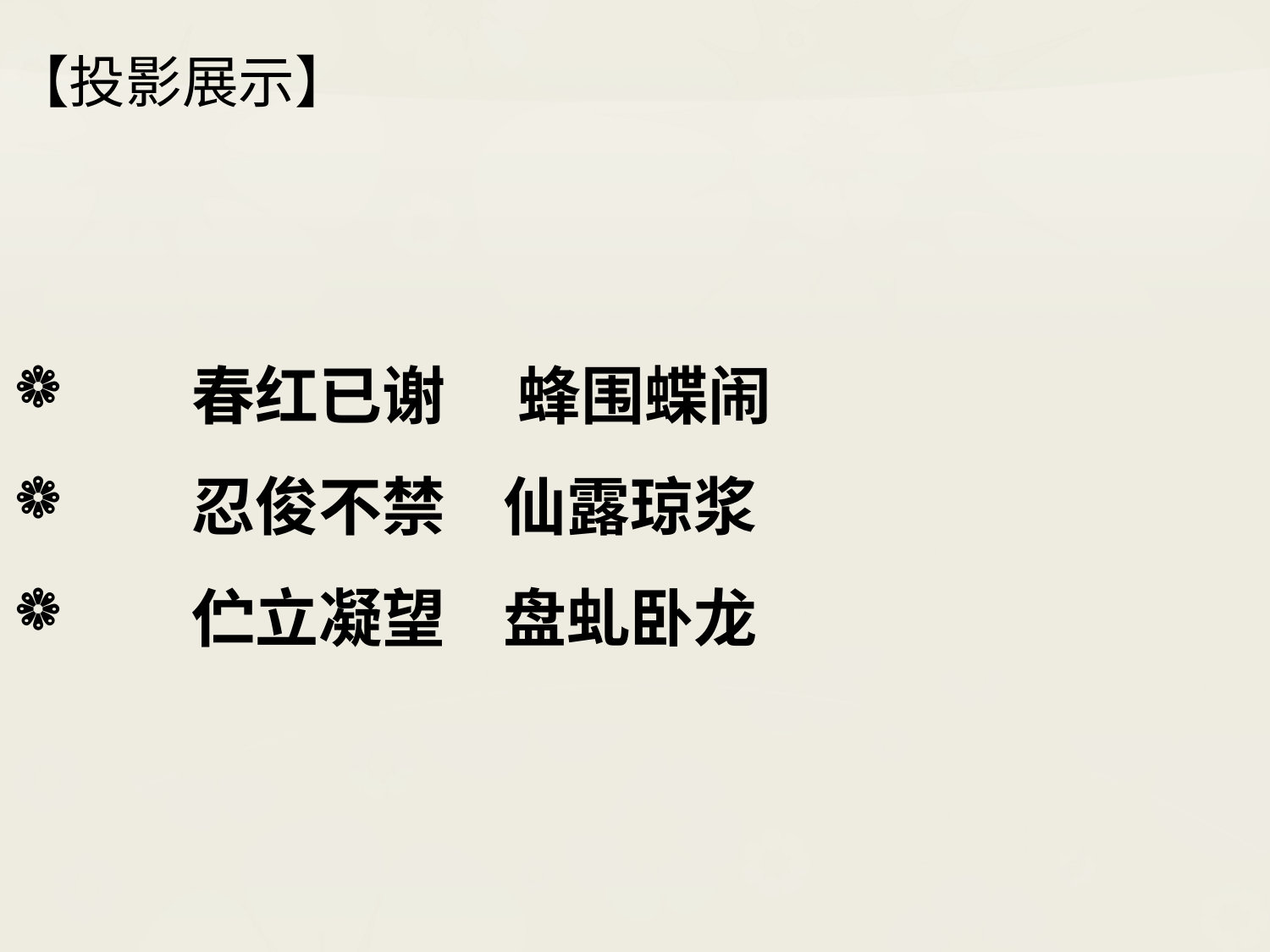

【投影展示】

       春红已谢     蜂围蝶闹
       忍俊不禁    仙露琼浆
       伫立凝望    盘虬卧龙